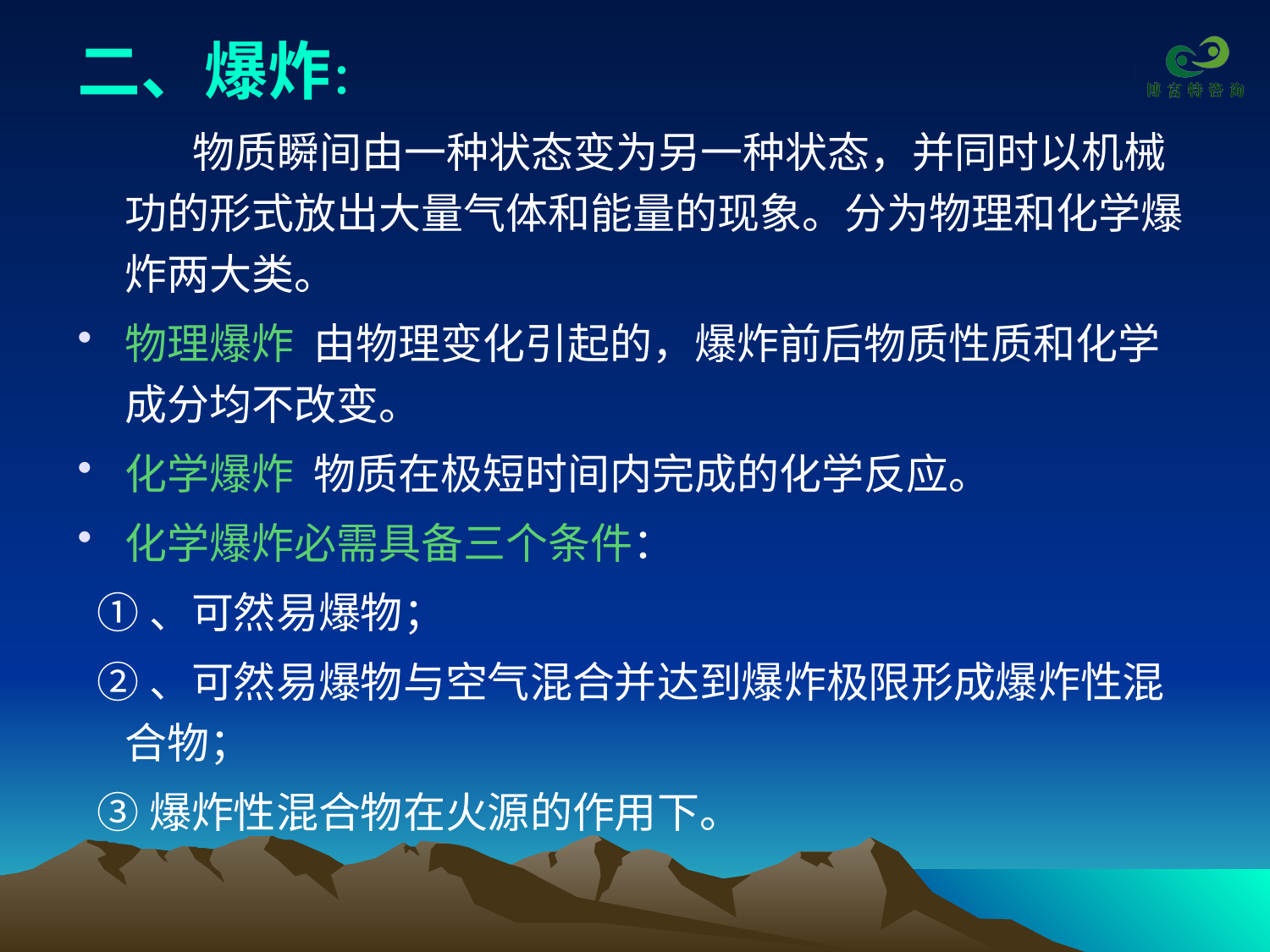

二、爆炸：
           物质瞬间由一种状态变为另一种状态，并同时以机械功的形式放出大量气体和能量的现象。分为物理和化学爆炸两大类。
物理爆炸  由物理变化引起的，爆炸前后物质性质和化学成分均不改变。
化学爆炸  物质在极短时间内完成的化学反应。
化学爆炸必需具备三个条件：
  ①、可然易爆物；
  ②、可然易爆物与空气混合并达到爆炸极限形成爆炸性混合物；
  ③爆炸性混合物在火源的作用下。